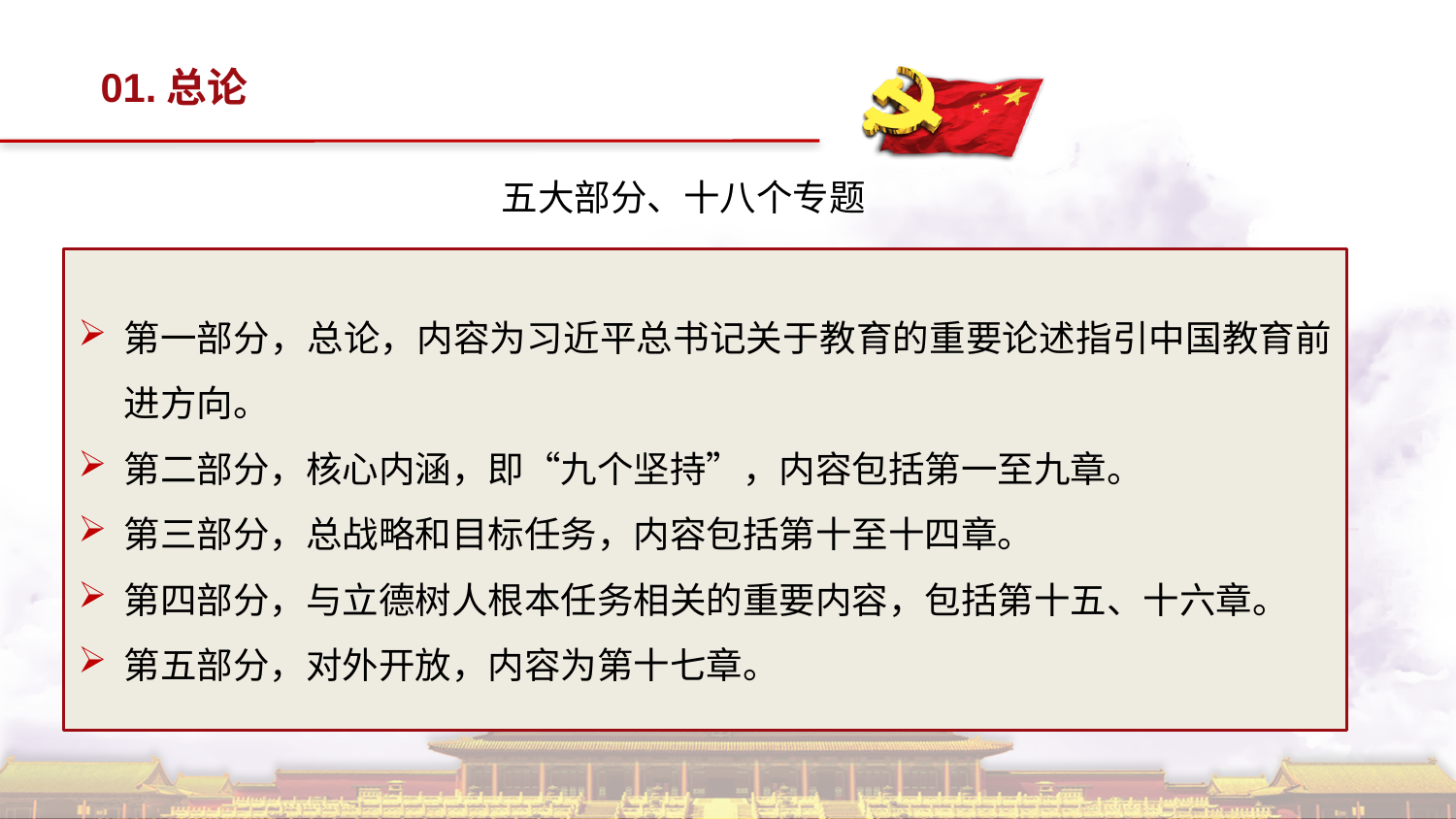

01.总论
五大部分、十八个专题
第一部分，总论，内容为习近平总书记关于教育的重要论述指引中国教育前进方向。
第二部分，核心内涵，即“九个坚持”，内容包括第一至九章。
第三部分，总战略和目标任务，内容包括第十至十四章。
第四部分，与立德树人根本任务相关的重要内容，包括第十五、十六章。
第五部分，对外开放，内容为第十七章。